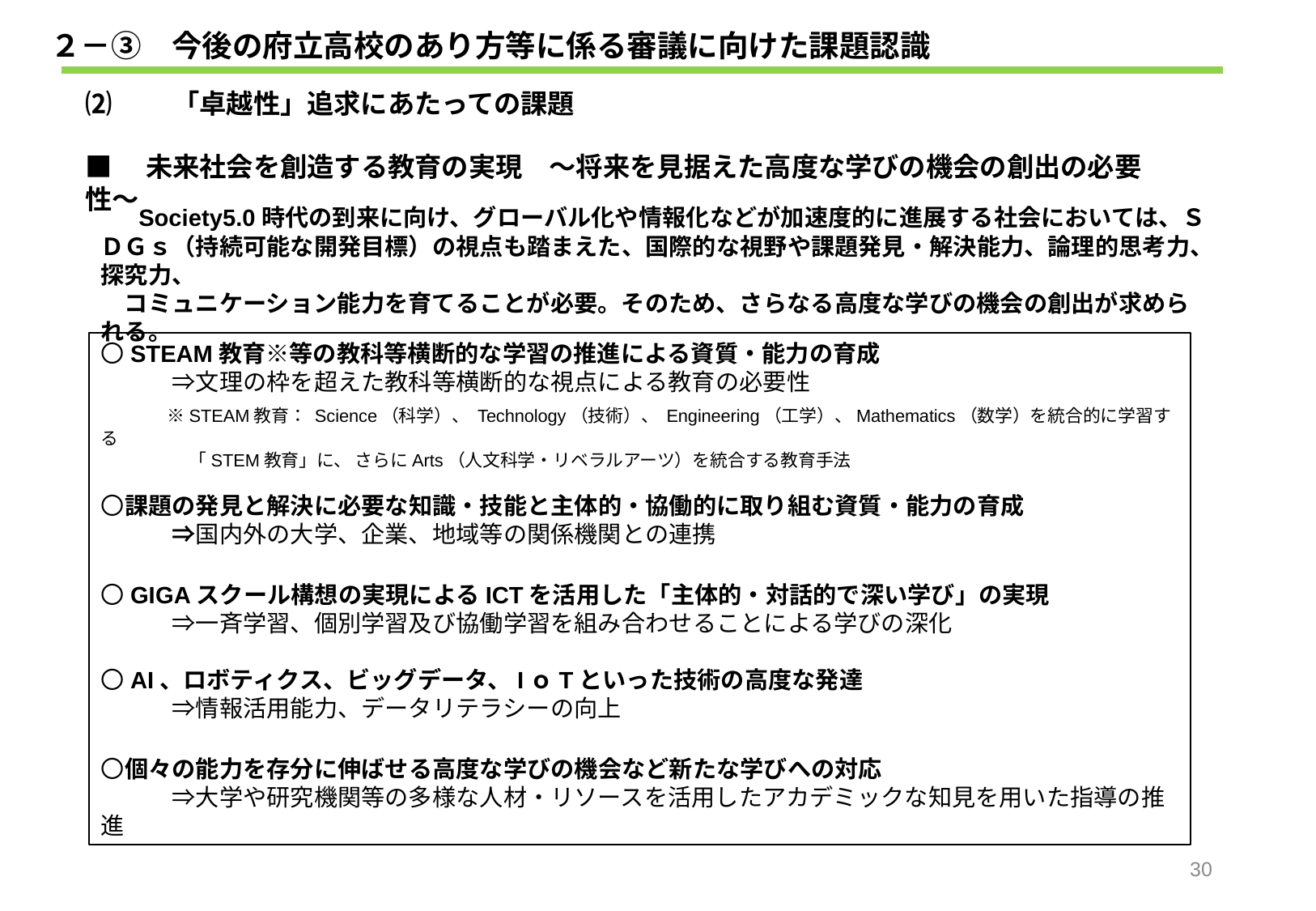

２－③　今後の府立高校のあり方等に係る審議に向けた課題認識
⑵　　「卓越性」追求にあたっての課題
■　未来社会を創造する教育の実現　～将来を見据えた高度な学びの機会の創出の必要性～
　Society5.0時代の到来に向け、グローバル化や情報化などが加速度的に進展する社会においては、ＳＤＧｓ（持続可能な開発目標）の視点も踏まえた、国際的な視野や課題発見・解決能力、論理的思考力、探究力、
　コミュニケーション能力を育てることが必要。そのため、さらなる高度な学びの機会の創出が求められる。
〇STEAM教育※等の教科等横断的な学習の推進による資質・能力の育成
　　　⇒文理の枠を超えた教科等横断的な視点による教育の必要性
 　　※STEAM教育： Science（科学）、 Technology（技術）、 Engineering（工学）、Mathematics（数学）を統合的に学習する
　　　　　「STEM教育」に、 さらにArts（人文科学・リベラルアーツ）を統合する教育手法

〇課題の発見と解決に必要な知識・技能と主体的・協働的に取り組む資質・能力の育成
　　　⇒国内外の大学、企業、地域等の関係機関との連携

〇GIGAスクール構想の実現によるICTを活用した「主体的・対話的で深い学び」の実現
　　　⇒一斉学習、個別学習及び協働学習を組み合わせることによる学びの深化

〇AI、ロボティクス、ビッグデータ、IｏTといった技術の高度な発達
　　　⇒情報活用能力、データリテラシーの向上

〇個々の能力を存分に伸ばせる高度な学びの機会など新たな学びへの対応
　　　⇒大学や研究機関等の多様な人材・リソースを活用したアカデミックな知見を用いた指導の推進
30